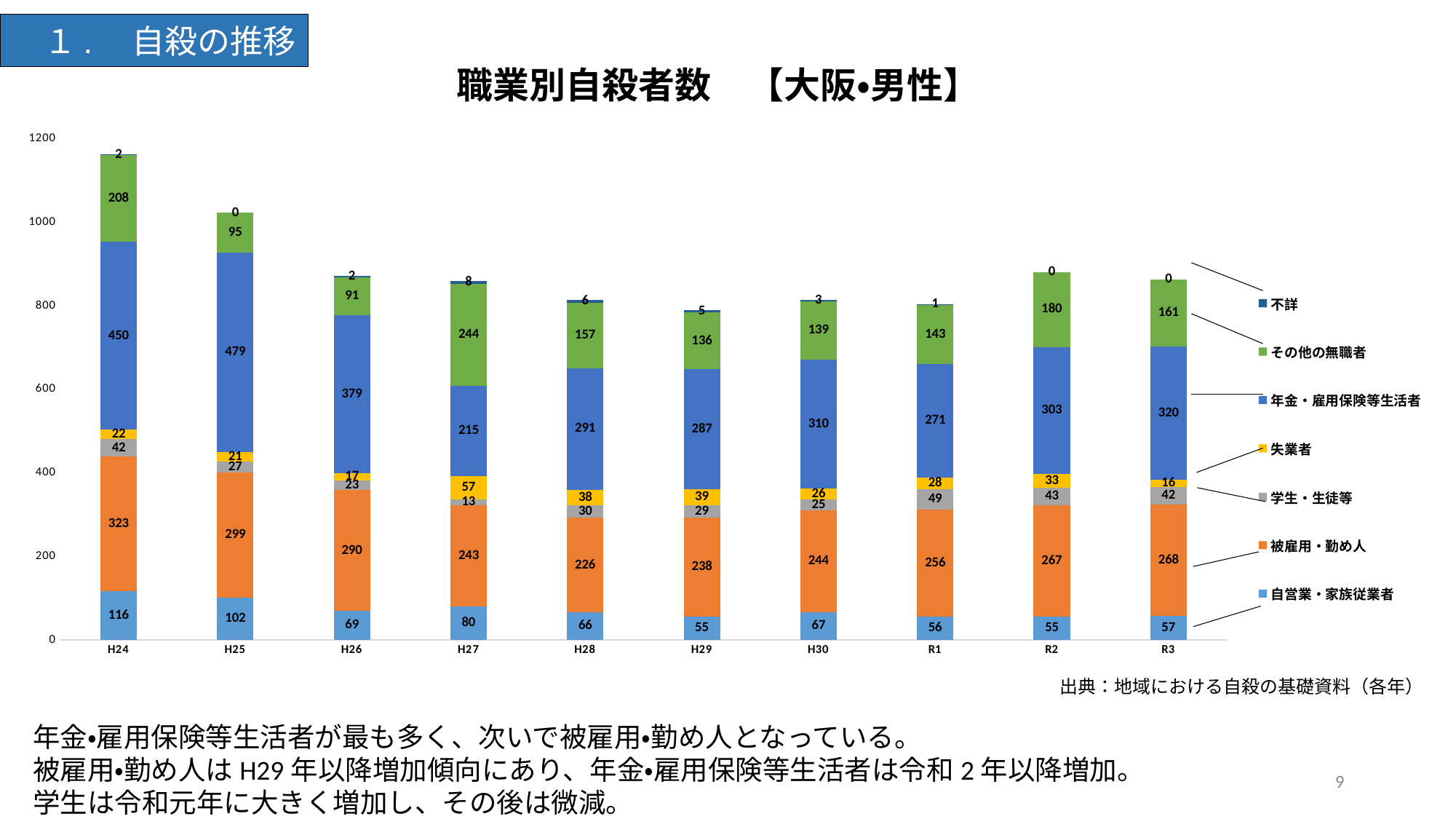

１.　自殺の推移

### Chart: 職業別自殺者数　【大阪・男性】

| Category | 自営業・家族従業者 | 被雇用・勤め人 | 学生・生徒等 | 失業者 | 年金・雇用保険等生活者 | その他の無職者 | 不詳 |
|---|---|---|---|---|---|---|---|
| H24 | 116.0 | 323.0 | 42.0 | 22.0 | 450.0 | 208.0 | 2.0 |
| H25 | 102.0 | 299.0 | 27.0 | 21.0 | 479.0 | 95.0 | 0.0 |
| H26 | 69.0 | 290.0 | 23.0 | 17.0 | 379.0 | 91.0 | 2.0 |
| H27 | 80.0 | 243.0 | 13.0 | 57.0 | 215.0 | 244.0 | 8.0 |
| H28 | 66.0 | 226.0 | 30.0 | 38.0 | 291.0 | 157.0 | 6.0 |
| H29 | 55.0 | 238.0 | 29.0 | 39.0 | 287.0 | 136.0 | 5.0 |
| H30 | 67.0 | 244.0 | 25.0 | 26.0 | 310.0 | 139.0 | 3.0 |
| R1 | 56.0 | 256.0 | 49.0 | 28.0 | 271.0 | 143.0 | 1.0 |
| R2 | 55.0 | 267.0 | 43.0 | 33.0 | 303.0 | 180.0 | 0.0 |
| R3 | 57.0 | 268.0 | 42.0 | 16.0 | 320.0 | 161.0 | 0.0 |
出典：地域における自殺の基礎資料（各年）
年金・雇用保険等生活者が最も多く、次いで被雇用・勤め人となっている。
被雇用・勤め人はH29年以降増加傾向にあり、年金・雇用保険等生活者は令和2年以降増加。
学生は令和元年に大きく増加し、その後は微減。
9